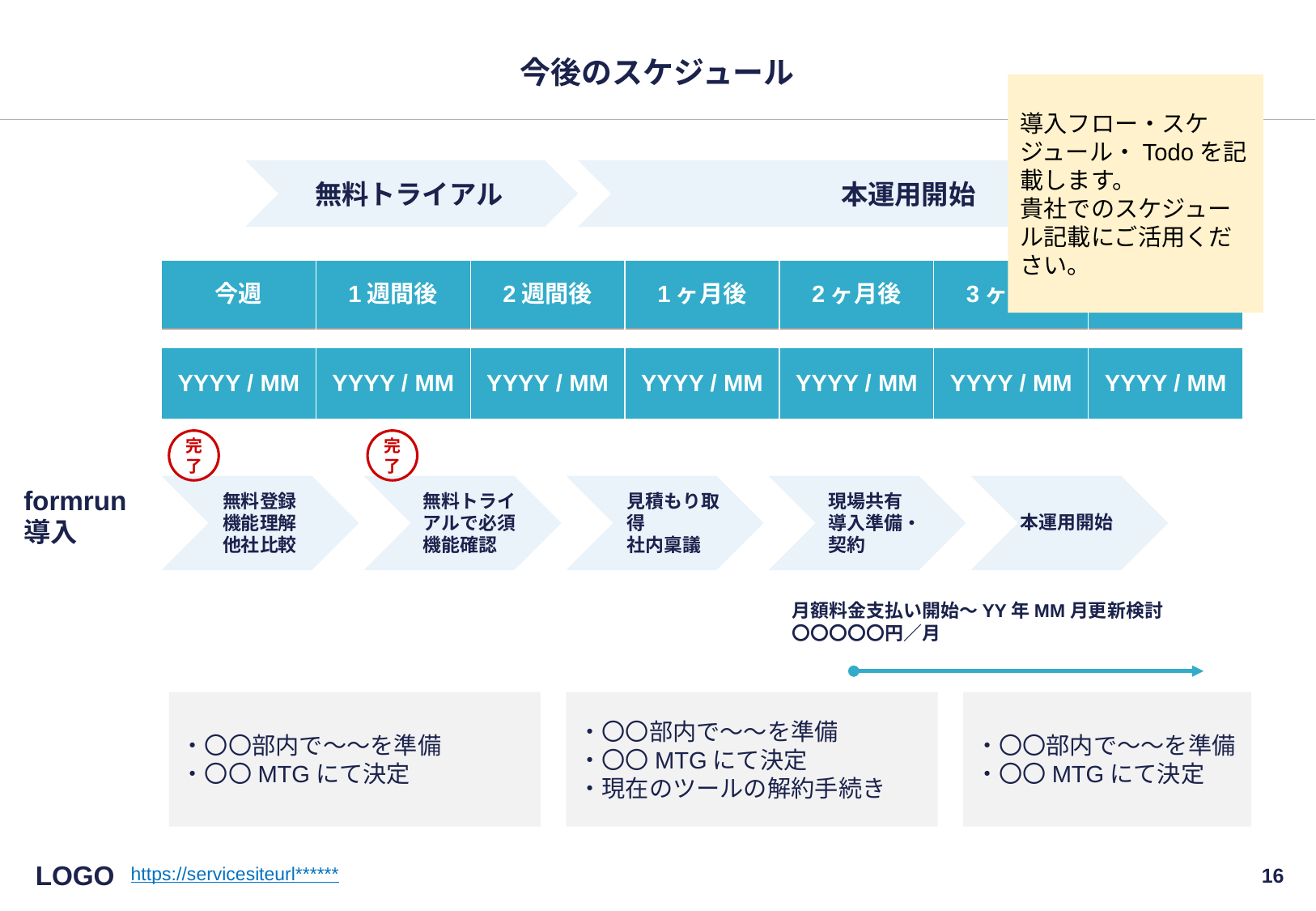

# 今後のスケジュール
導入フロー・スケジュール・Todoを記載します。
貴社でのスケジュール記載にご活用ください。

無料トライアル
本運用開始
| 今週 | 1週間後 | 2週間後 | 1ヶ月後 | 2ヶ月後 | 3ヶ月後 | 半年後 |
| --- | --- | --- | --- | --- | --- | --- |
| YYYY / MM | YYYY / MM | YYYY / MM | YYYY / MM | YYYY / MM | YYYY / MM | YYYY / MM |
| --- | --- | --- | --- | --- | --- | --- |
完
了

完
了

formrun導入

無料登録
機能理解
他社比較
無料トライアルで必須機能確認
見積もり取得
社内稟議
現場共有
導入準備・契約
本運用開始
月額料金支払い開始〜YY年MM月更新検討
〇〇〇〇〇円／月
・〇〇部内で〜〜を準備
・〇〇MTGにて決定
・〇〇部内で〜〜を準備
・〇〇MTGにて決定
・現在のツールの解約手続き
・〇〇部内で〜〜を準備
・〇〇MTGにて決定
LOGO
16
https://servicesiteurl******